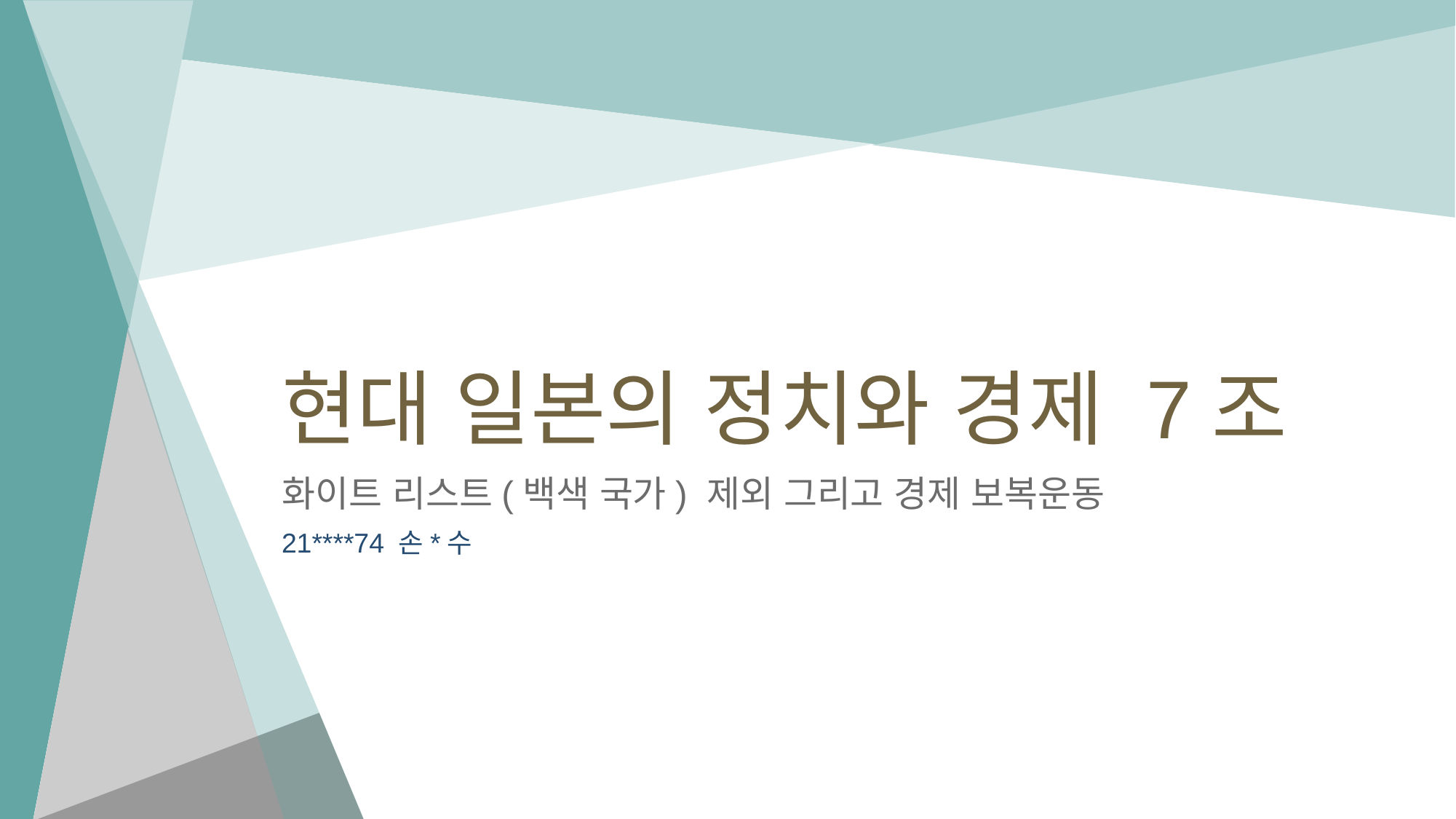

# 현대 일본의 정치와 경제 7조
화이트 리스트(백색 국가) 제외 그리고 경제 보복운동
21****74 손*수